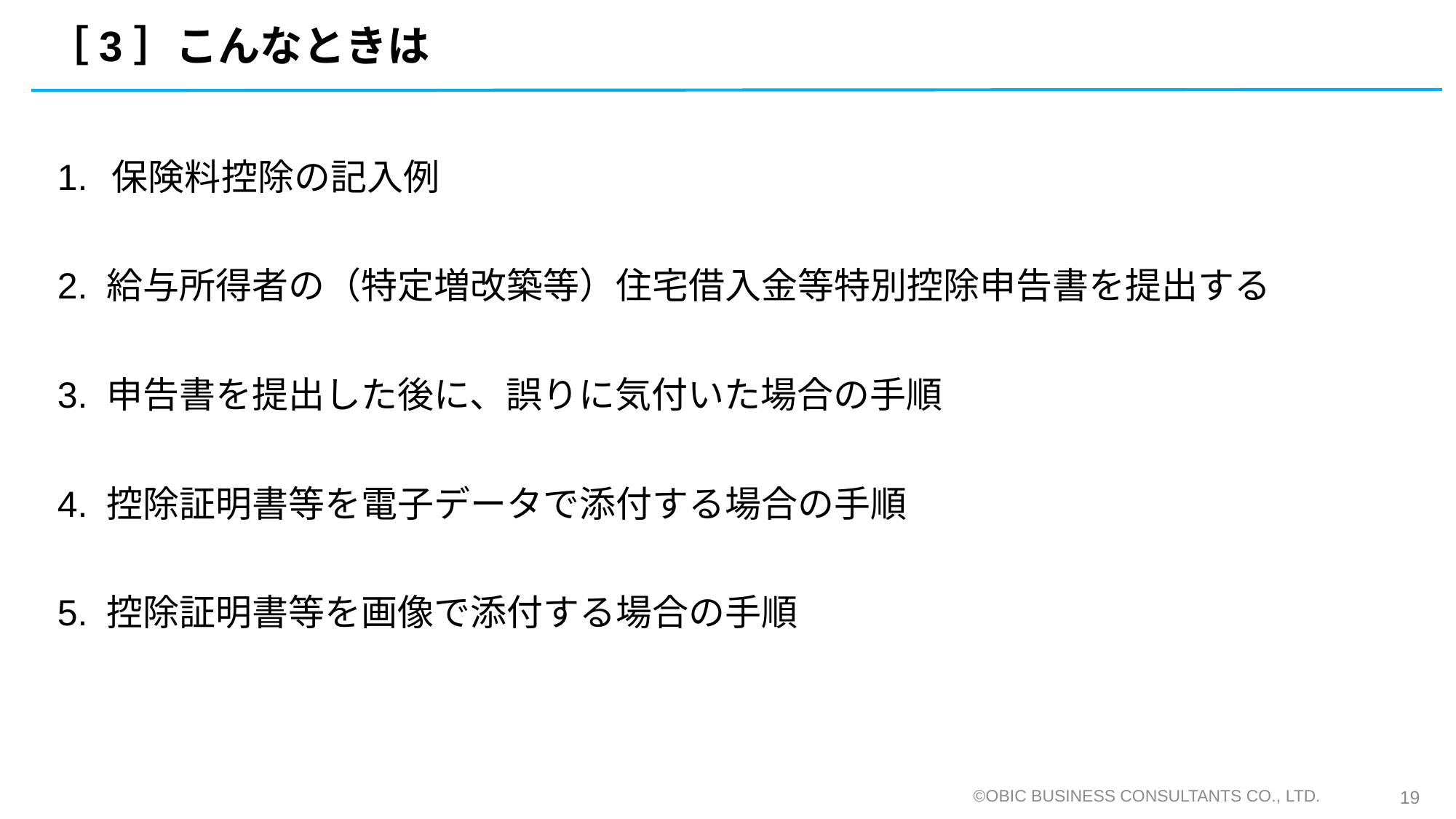

# ［3］こんなときは

保険料控除の記入例

2. 給与所得者の（特定増改築等）住宅借入金等特別控除申告書を提出する

3. 申告書を提出した後に、誤りに気付いた場合の手順

4. 控除証明書等を電子データで添付する場合の手順

5. 控除証明書等を画像で添付する場合の手順

©OBIC BUSINESS CONSULTANTS CO., LTD.
19